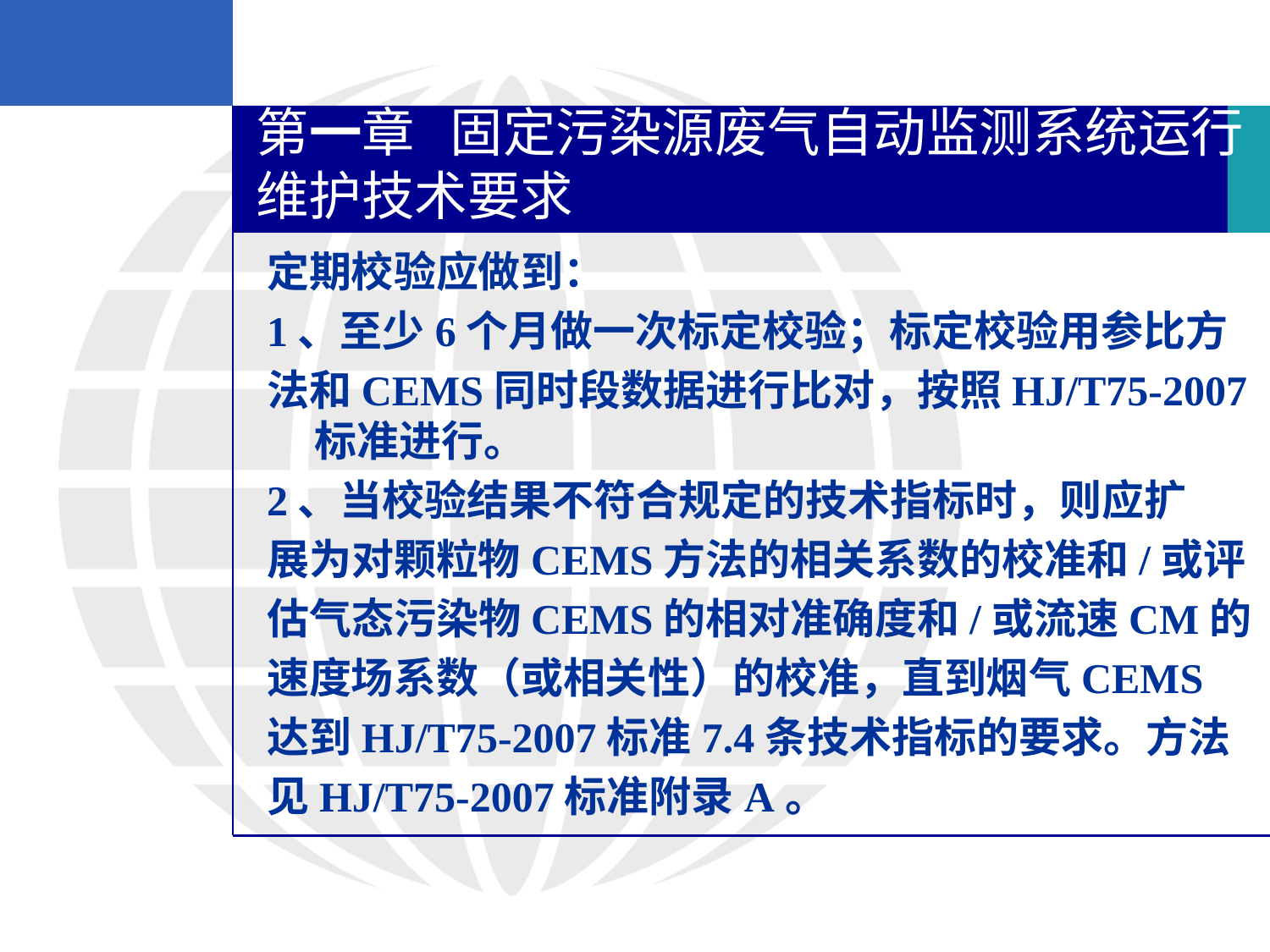

第一章   固定污染源废气自动监测系统运行维护技术要求
定期校验应做到：
1、至少6个月做一次标定校验；标定校验用参比方
法和CEMS同时段数据进行比对，按照HJ/T75-2007标准进行。
2、当校验结果不符合规定的技术指标时，则应扩
展为对颗粒物CEMS方法的相关系数的校准和/或评
估气态污染物CEMS的相对准确度和/或流速CM的
速度场系数（或相关性）的校准，直到烟气CEMS
达到HJ/T75-2007标准7.4条技术指标的要求。方法
见HJ/T75-2007标准附录A。